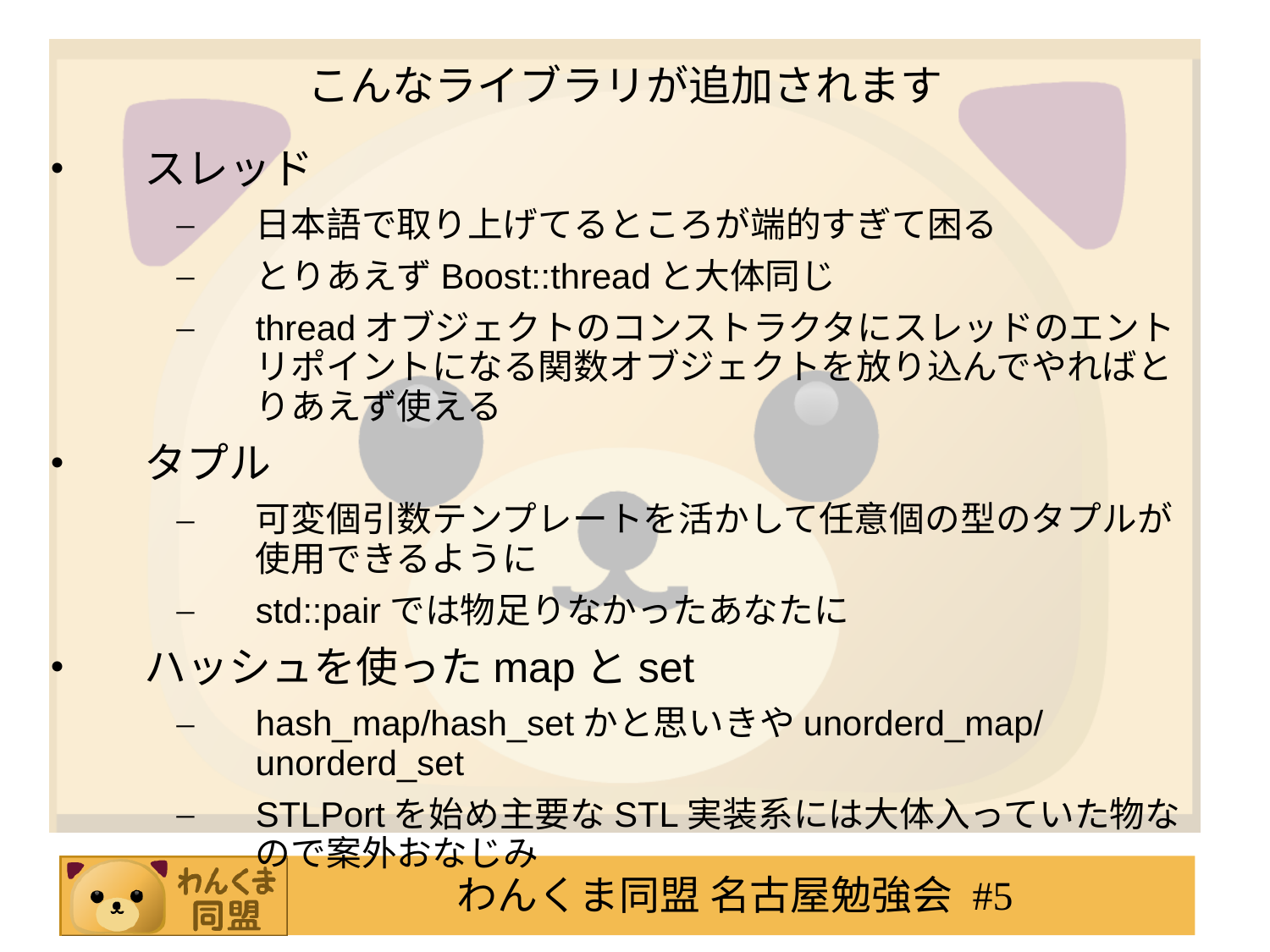

# こんなライブラリが追加されます
スレッド
日本語で取り上げてるところが端的すぎて困る
とりあえずBoost::threadと大体同じ
threadオブジェクトのコンストラクタにスレッドのエントリポイントになる関数オブジェクトを放り込んでやればとりあえず使える
タプル
可変個引数テンプレートを活かして任意個の型のタプルが使用できるように
std::pairでは物足りなかったあなたに
ハッシュを使ったmapとset
hash_map/hash_setかと思いきやunorderd_map/unorderd_set
STLPortを始め主要なSTL実装系には大体入っていた物なので案外おなじみ